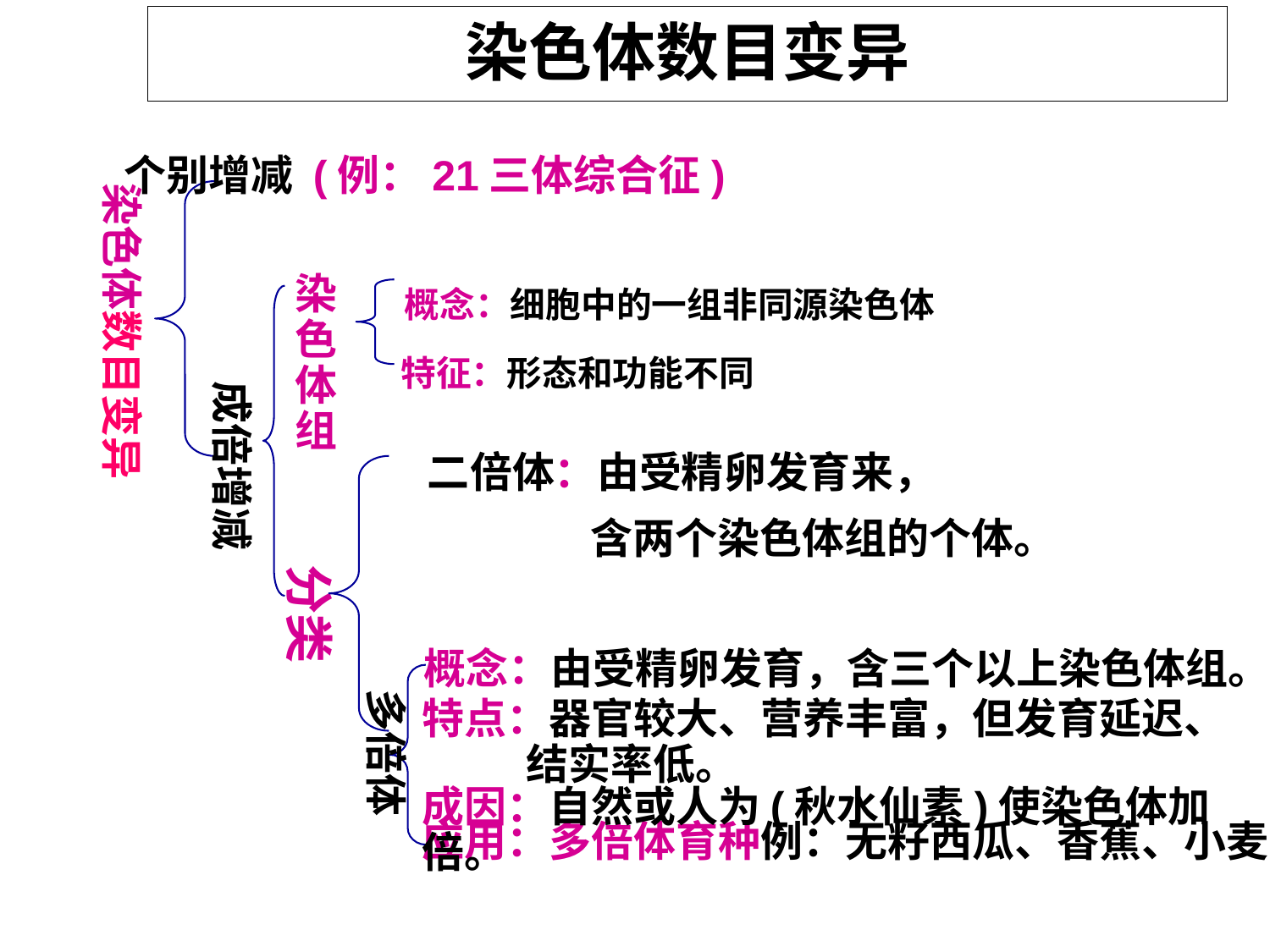

# 染色体数目变异
 染色体数目变异
   个别增减 (例：21三体综合征)

染色体组
概念：细胞中的一组非同源染色体

 特征：形态和功能不同
成倍增减
二倍体：由受精卵发育来，
                含两个染色体组的个体。
分类

    多倍体
概念：由受精卵发育，含三个以上染色体组。
特点：器官较大、营养丰富，但发育延迟、结实率低。
成因：自然或人为(秋水仙素)使染色体加倍。
应用：多倍体育种例：无籽西瓜、香蕉、小麦